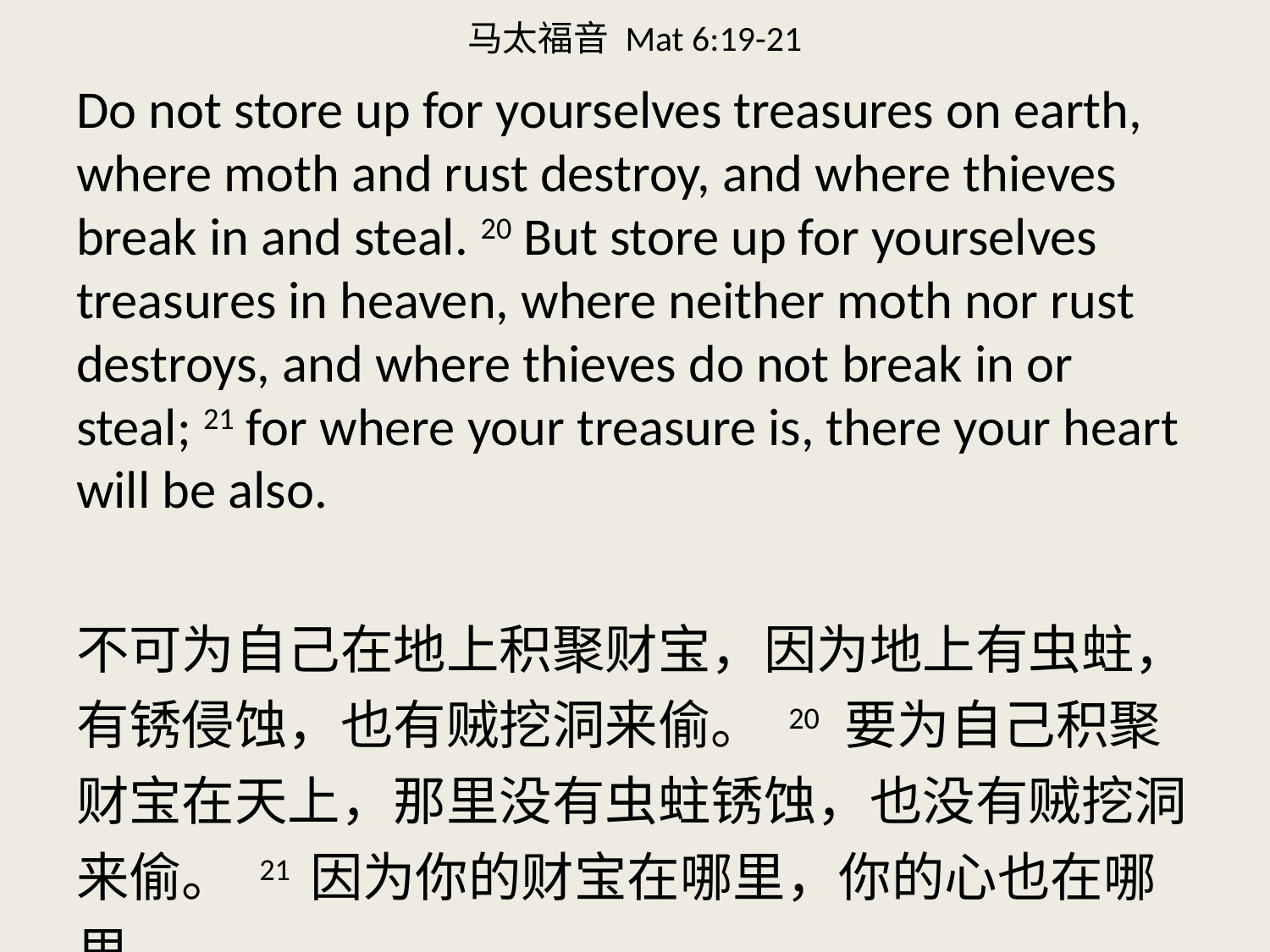

# 马太福音 Mat 6:19-21
Do not store up for yourselves treasures on earth, where moth and rust destroy, and where thieves break in and steal. 20 But store up for yourselves treasures in heaven, where neither moth nor rust destroys, and where thieves do not break in or steal; 21 for where your treasure is, there your heart will be also.

不可为自己在地上积聚财宝，因为地上有虫蛀，有锈侵蚀，也有贼挖洞来偷。 20 要为自己积聚财宝在天上，那里没有虫蛀锈蚀，也没有贼挖洞来偷。 21 因为你的财宝在哪里，你的心也在哪里。